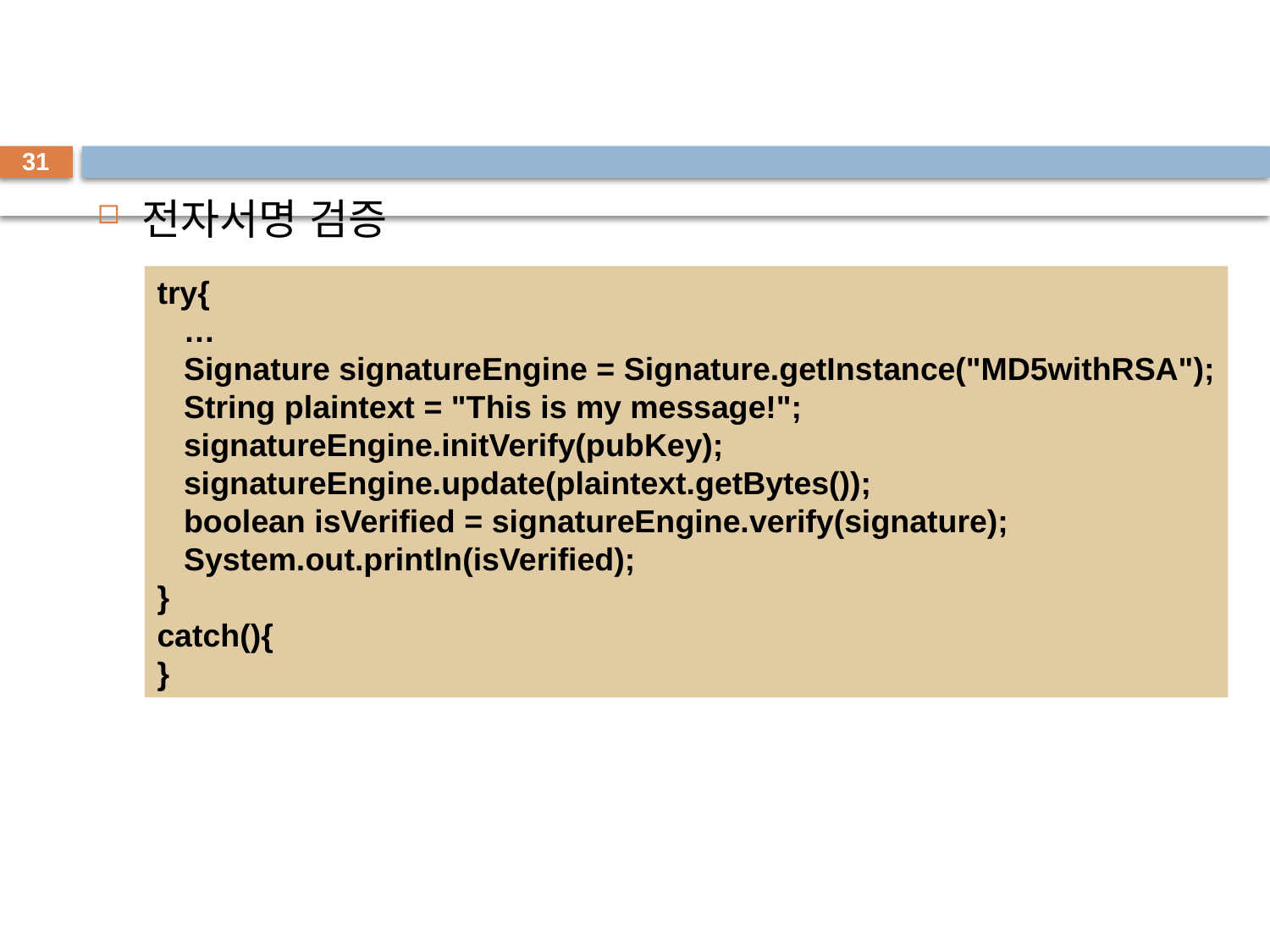

#
31
전자서명 검증
try{
   …
   Signature signatureEngine = Signature.getInstance("MD5withRSA");
   String plaintext = "This is my message!";
   signatureEngine.initVerify(pubKey);
   signatureEngine.update(plaintext.getBytes());
   boolean isVerified = signatureEngine.verify(signature);
   System.out.println(isVerified);
}
catch(){
}